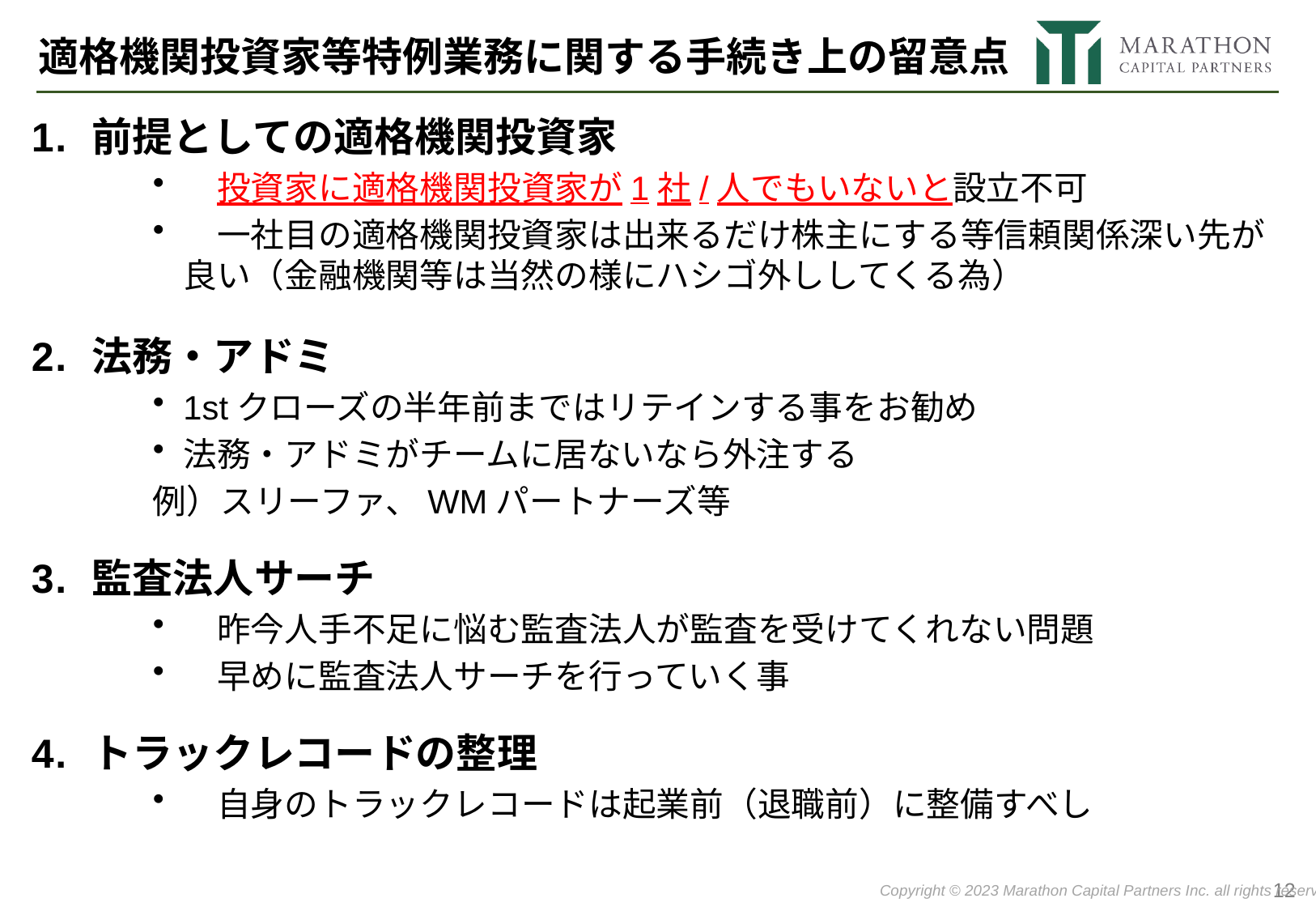

適格機関投資家等特例業務に関する手続き上の留意点
前提としての適格機関投資家
　投資家に適格機関投資家が1社/人でもいないと設立不可
　一社目の適格機関投資家は出来るだけ株主にする等信頼関係深い先が良い（金融機関等は当然の様にハシゴ外ししてくる為）

法務・アドミ
1stクローズの半年前まではリテインする事をお勧め
法務・アドミがチームに居ないなら外注する
例）スリーファ、WMパートナーズ等

監査法人サーチ
　昨今人手不足に悩む監査法人が監査を受けてくれない問題
　早めに監査法人サーチを行っていく事

トラックレコードの整理
　自身のトラックレコードは起業前（退職前）に整備すべし